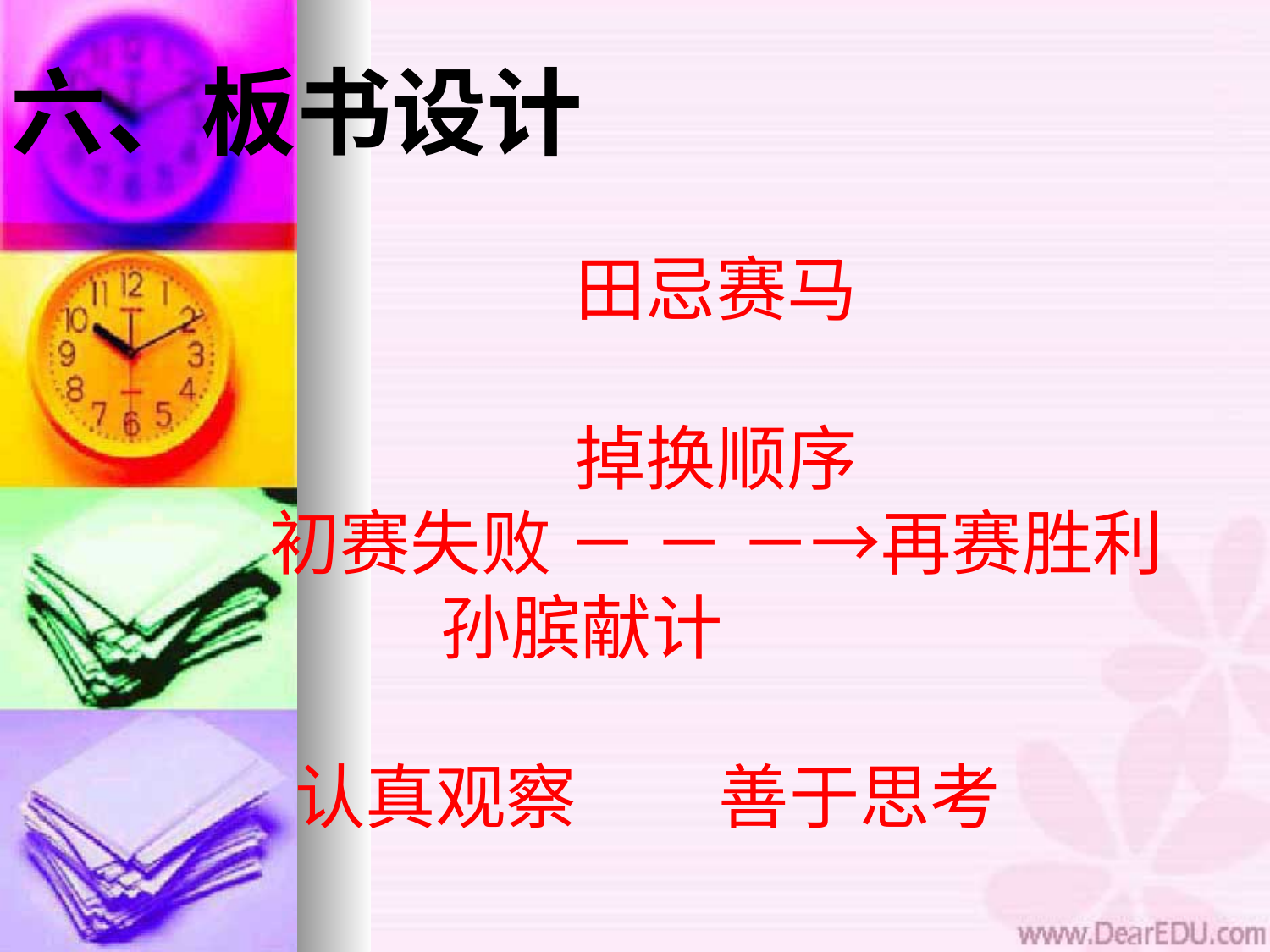

六、板书设计
田忌赛马

掉换顺序
初赛失败 － － －→再赛胜利
孙膑献计

认真观察         善于思考